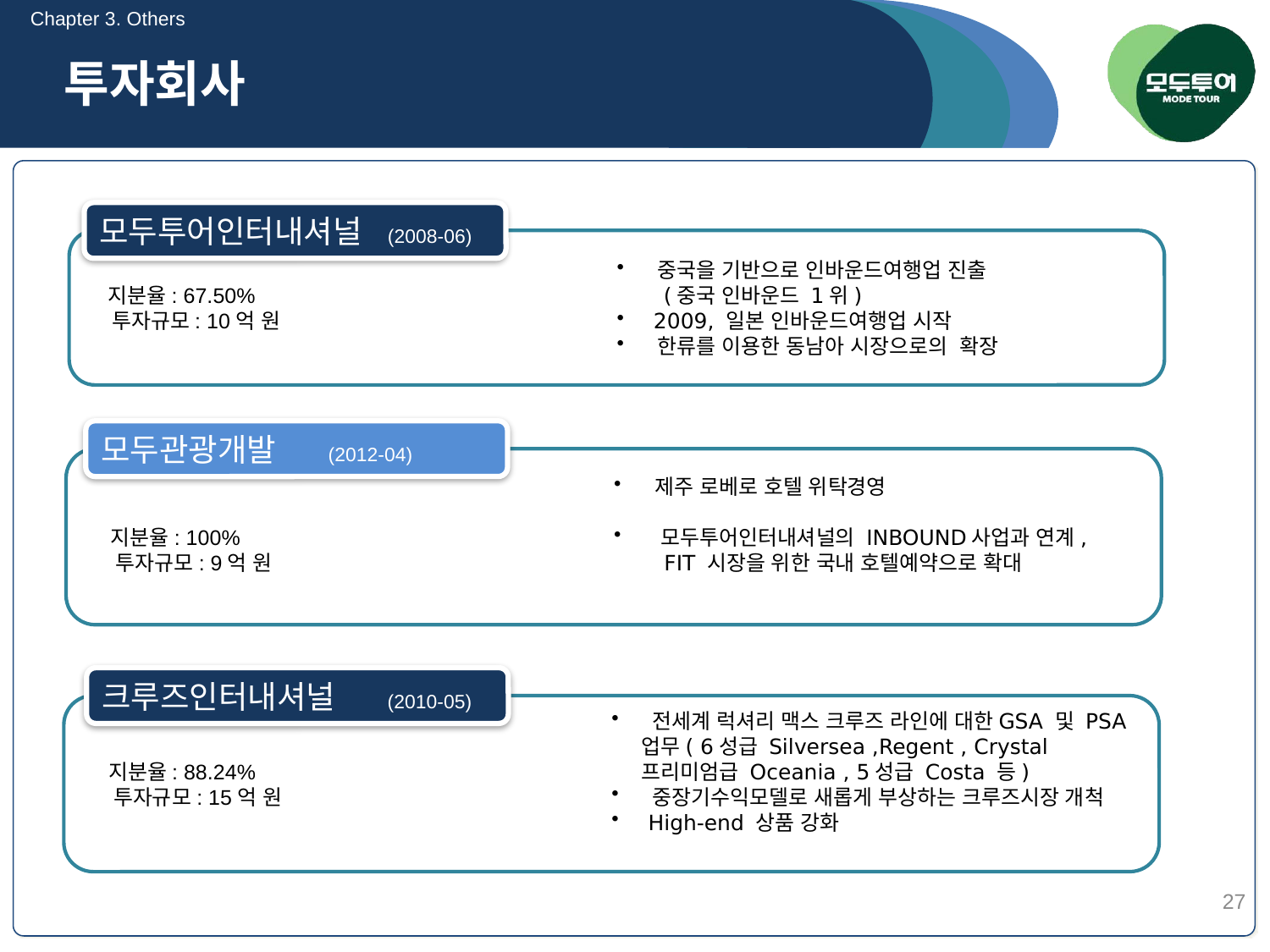

Chapter 3. Others
투자회사
모두투어인터내셔널  (2008-06)

   지분율: 67.50%
   투자규모: 10억 원

 중국을 기반으로 인바운드여행업 진출
  (중국 인바운드 1위)
 2009, 일본 인바운드여행업 시작
 한류를 이용한 동남아 시장으로의  확장
모두관광개발     (2012-04)

    지분율: 100%
    투자규모: 9억 원

 제주 로베로 호텔 위탁경영

  모두투어인터내셔널의 INBOUND사업과 연계,
   FIT 시장을 위한 국내 호텔예약으로 확대
크루즈인터내셔널     (2010-05)

    지분율: 88.24%
    투자규모: 15억 원

 전세계 럭셔리 맥스 크루즈 라인에 대한GSA 및 PSA 업무( 6성급 Silversea ,Regent , Crystal  프리미엄급 Oceania , 5성급 Costa 등)
 중장기수익모델로 새롭게 부상하는 크루즈시장 개척
 High-end 상품 강화
27